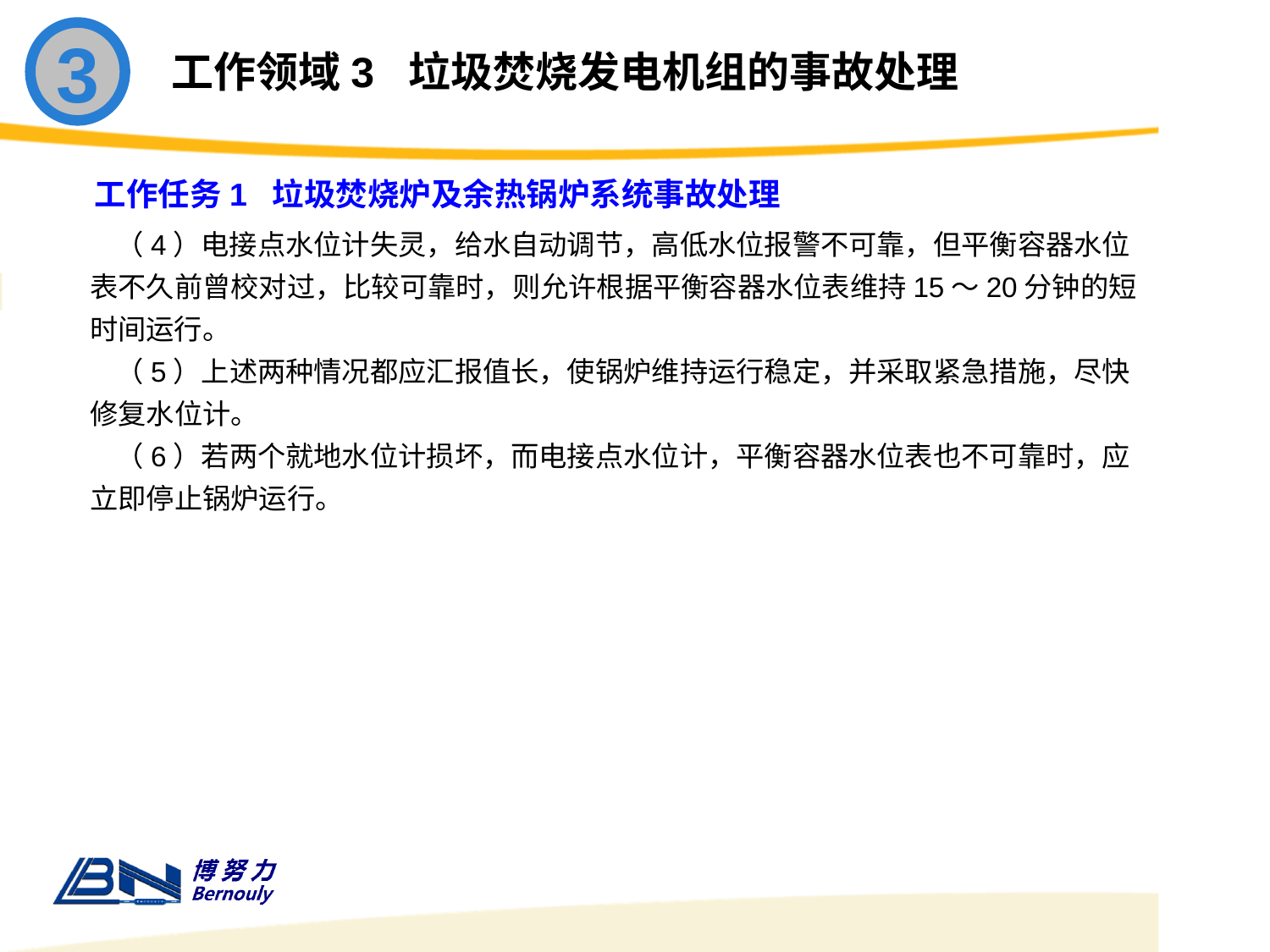

3
工作领域3  垃圾焚烧发电机组的事故处理
工作任务1  垃圾焚烧炉及余热锅炉系统事故处理
   （4）电接点水位计失灵，给水自动调节，高低水位报警不可靠，但平衡容器水位表不久前曾校对过，比较可靠时，则允许根据平衡容器水位表维持15～20分钟的短时间运行。
   （5）上述两种情况都应汇报值长，使锅炉维持运行稳定，并采取紧急措施，尽快修复水位计。
   （6）若两个就地水位计损坏，而电接点水位计，平衡容器水位表也不可靠时，应立即停止锅炉运行。